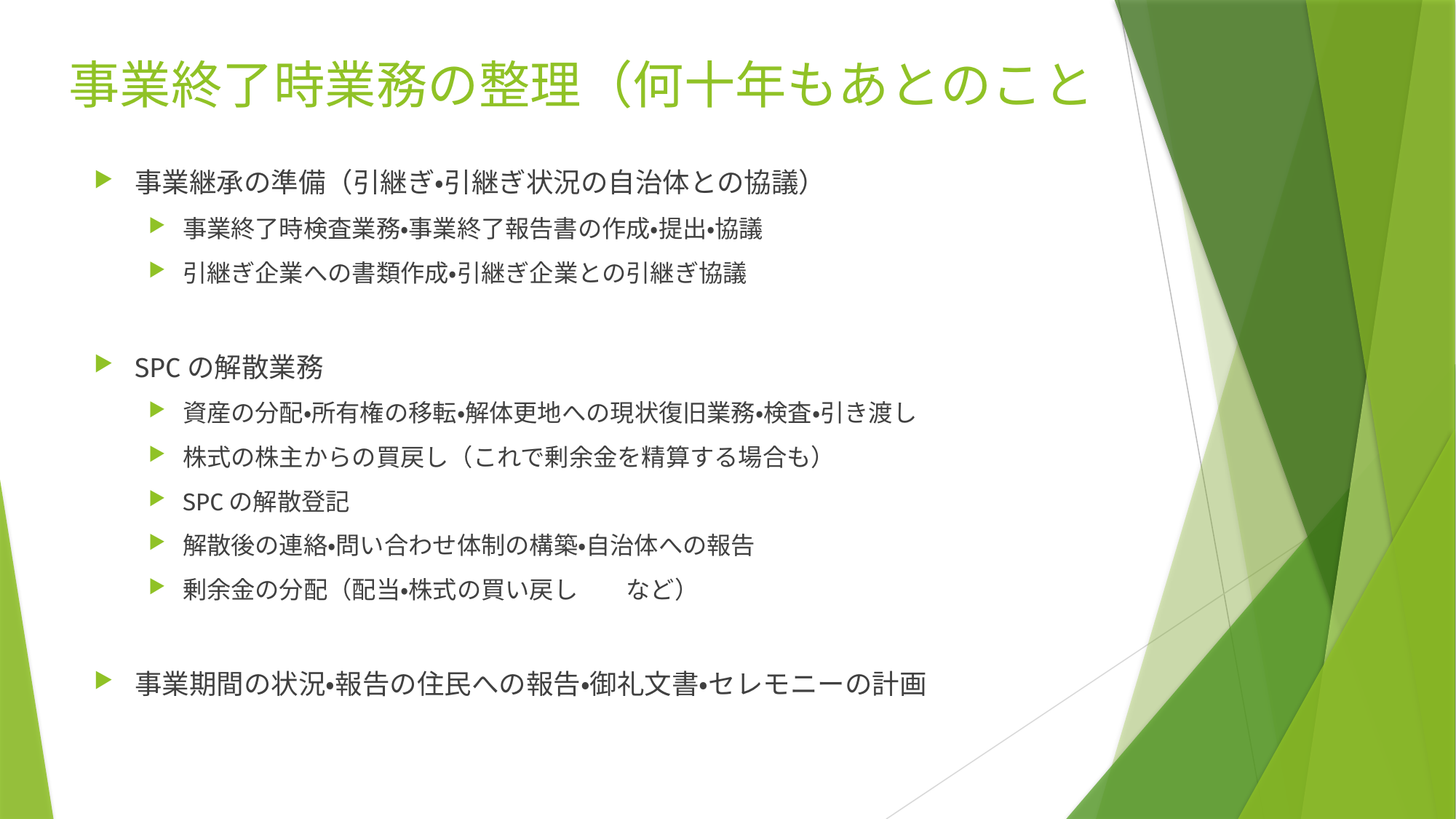

# 事業終了時業務の整理（何十年もあとのこと
事業継承の準備（引継ぎ・引継ぎ状況の自治体との協議）
事業終了時検査業務・事業終了報告書の作成・提出・協議
引継ぎ企業への書類作成・引継ぎ企業との引継ぎ協議

SPCの解散業務
資産の分配・所有権の移転・解体更地への現状復旧業務・検査・引き渡し
株式の株主からの買戻し（これで剰余金を精算する場合も）
SPCの解散登記
解散後の連絡・問い合わせ体制の構築・自治体への報告
剰余金の分配（配当・株式の買い戻し　　など）

事業期間の状況・報告の住民への報告・御礼文書・セレモニーの計画